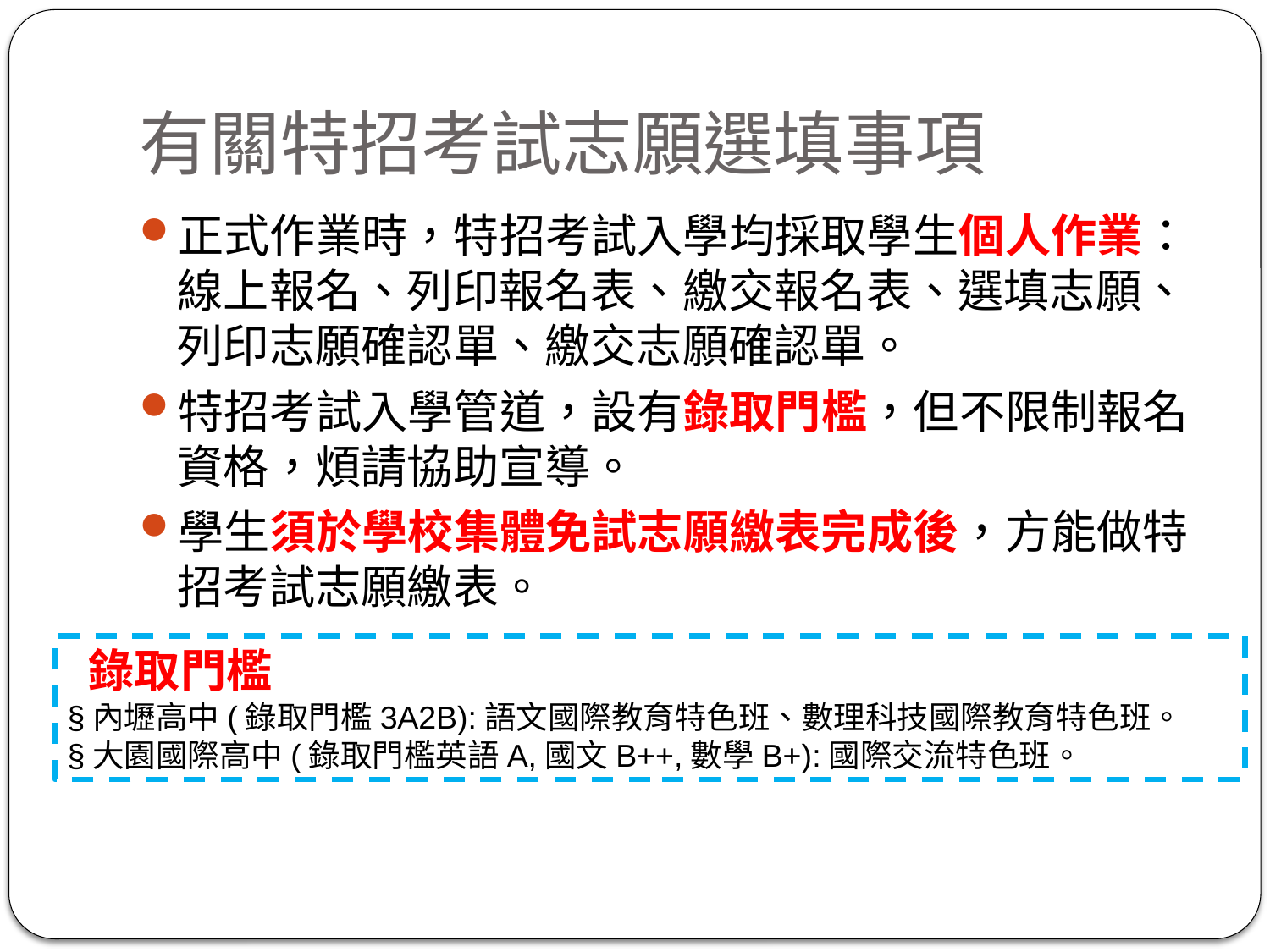

# 有關特招考試志願選填事項
正式作業時，特招考試入學均採取學生個人作業：線上報名、列印報名表、繳交報名表、選填志願、列印志願確認單、繳交志願確認單。
特招考試入學管道，設有錄取門檻，但不限制報名資格，煩請協助宣導。
學生須於學校集體免試志願繳表完成後，方能做特招考試志願繳表。
 錄取門檻
§內壢高中(錄取門檻3A2B):語文國際教育特色班、數理科技國際教育特色班。
§大園國際高中(錄取門檻英語A,國文B++,數學B+):國際交流特色班。